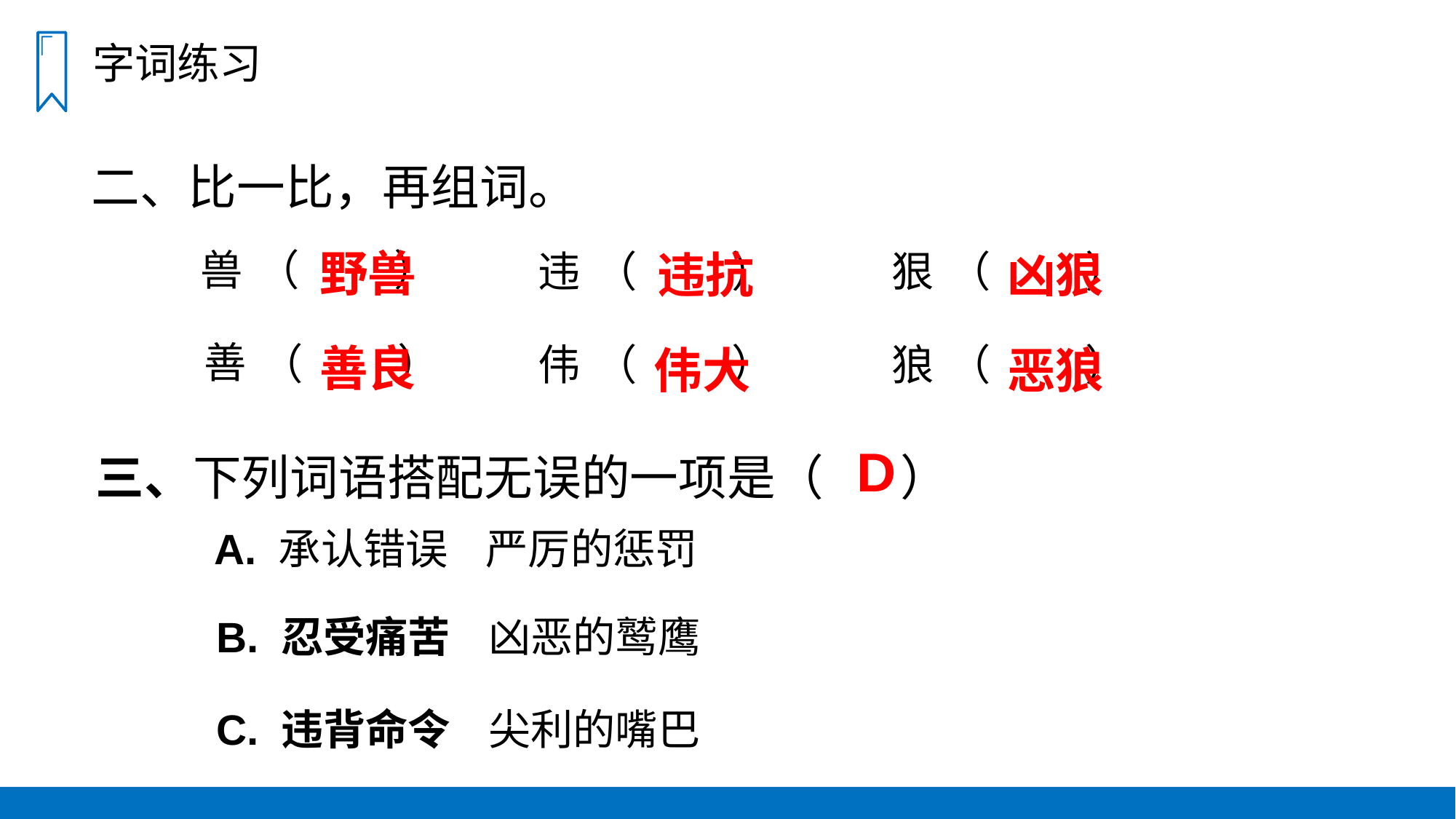

字词练习
二、比一比，再组词。
野兽
兽
（          ）
违抗
凶狠
违
（          ）
狠
（          ）
善
（          ）
善良
伟
（          ）
狼
（          ）
伟大
恶狼
D
三、下列词语搭配无误的一项是（       ）
A. 承认错误    严厉的惩罚
B. 忍受痛苦    凶恶的鹫鹰
C. 违背命令    尖利的嘴巴